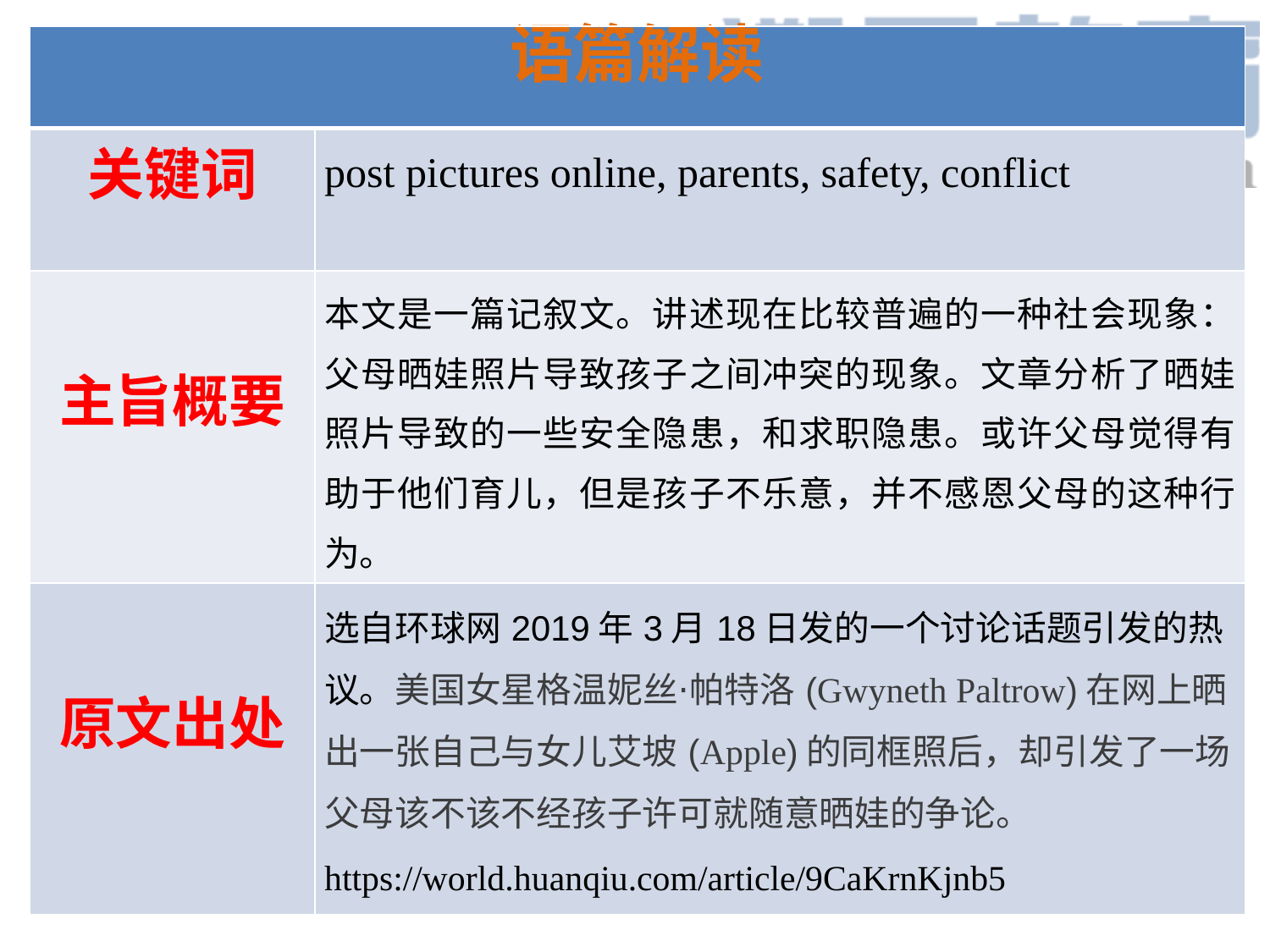

| 语篇解读 |  |
| --- | --- |
| 关键词 | post pictures online, parents, safety, conflict |
| 主旨概要 | 本文是一篇记叙文。讲述现在比较普遍的一种社会现象：父母晒娃照片导致孩子之间冲突的现象。文章分析了晒娃照片导致的一些安全隐患，和求职隐患。或许父母觉得有助于他们育儿，但是孩子不乐意，并不感恩父母的这种行为。 |
| 原文出处 | 选自环球网2019年3月18日发的一个讨论话题引发的热议。美国女星格温妮丝⋅帕特洛(Gwyneth Paltrow)在网上晒出一张自己与女儿艾坡(Apple)的同框照后，却引发了一场父母该不该不经孩子许可就随意晒娃的争论。 https://world.huanqiu.com/article/9CaKrnKjnb5 |